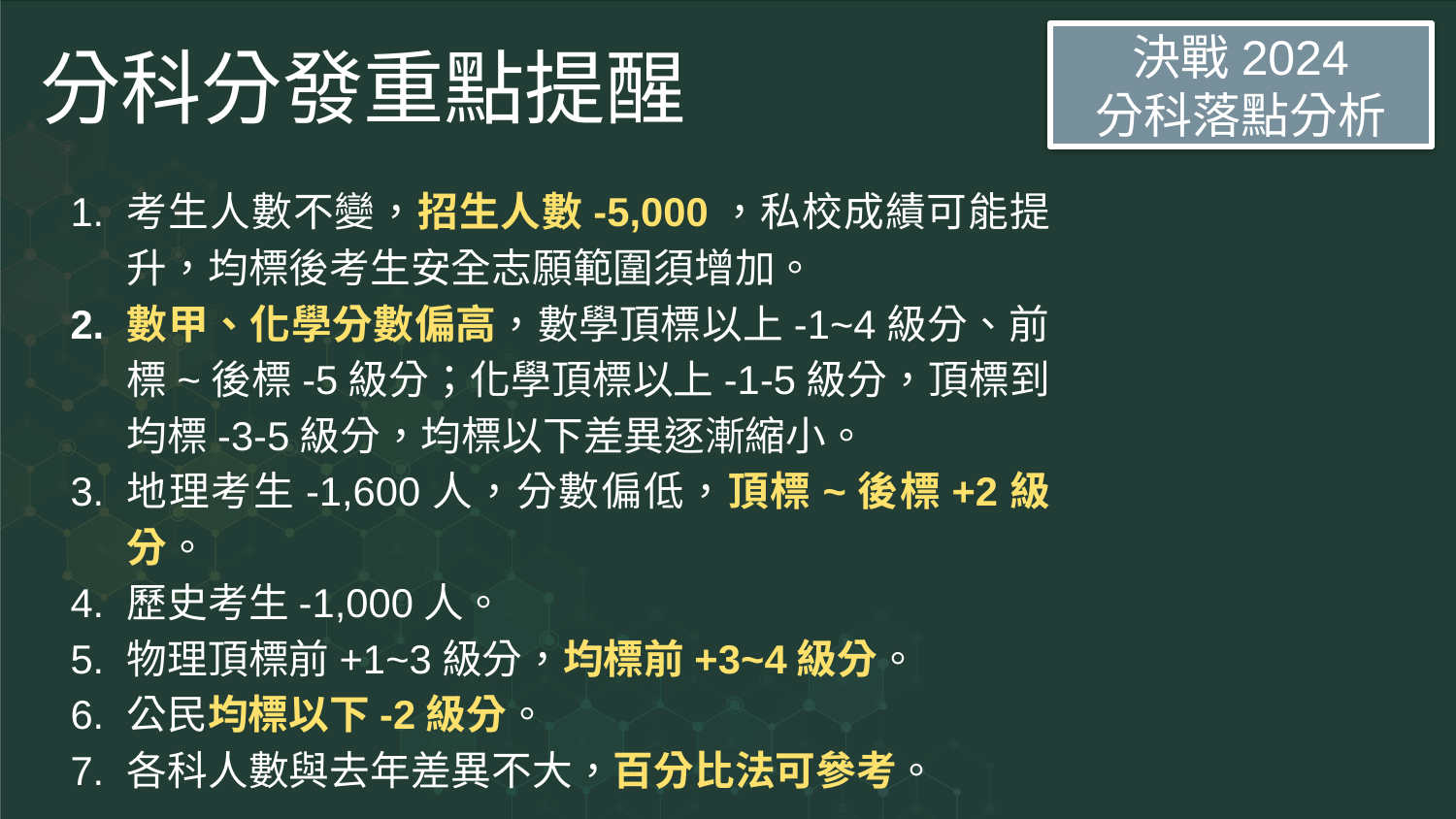

# 分科分發重點提醒
決戰2024
分科落點分析
考生人數不變，招生人數-5,000，私校成績可能提升，均標後考生安全志願範圍須增加。
數甲、化學分數偏高，數學頂標以上-1~4級分、前標~後標-5級分；化學頂標以上-1-5級分，頂標到均標-3-5級分，均標以下差異逐漸縮小。
地理考生-1,600人，分數偏低，頂標~後標+2級分。
歷史考生-1,000人。
物理頂標前+1~3級分，均標前+3~4級分。
公民均標以下-2級分。
各科人數與去年差異不大，百分比法可參考。